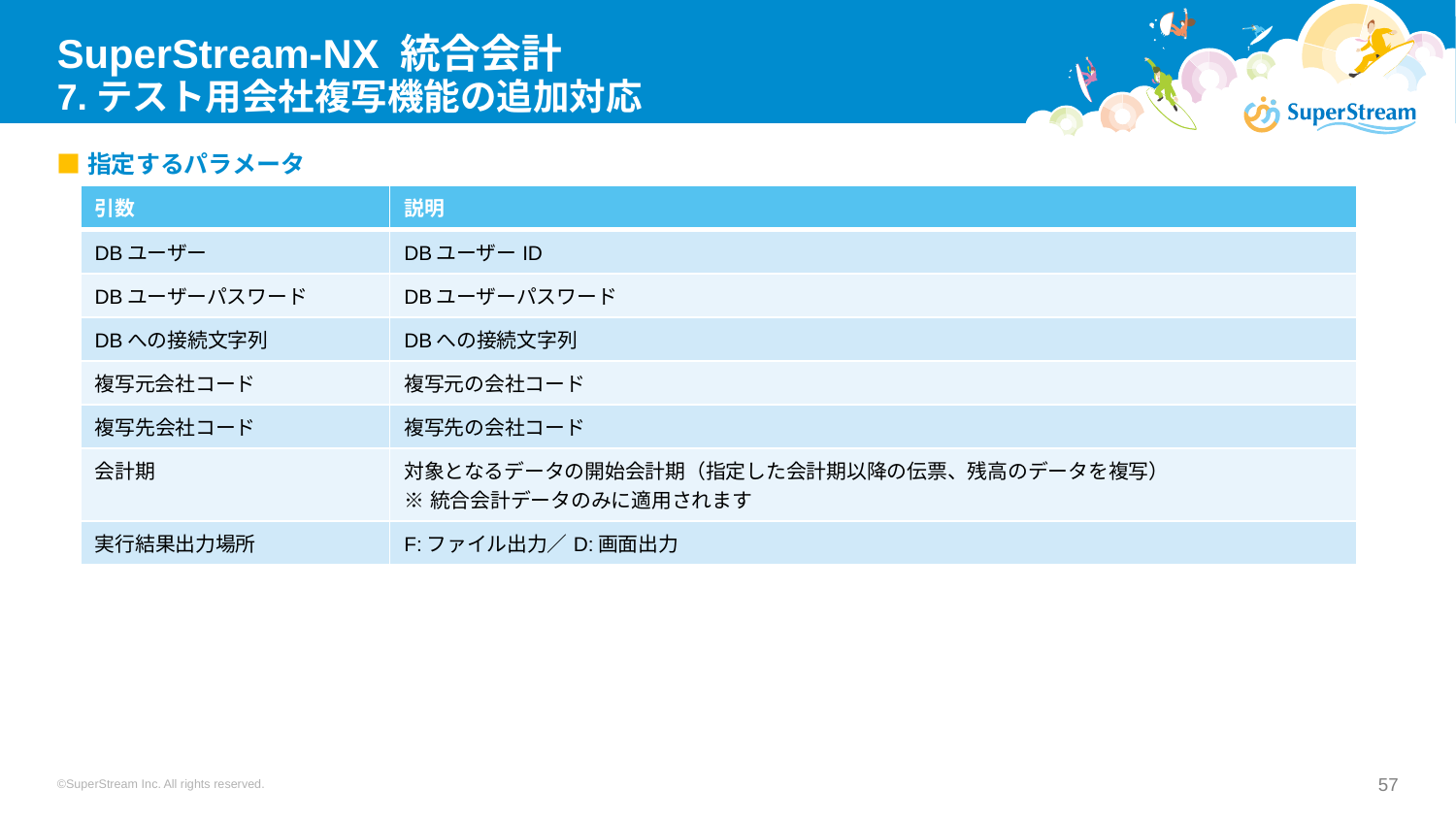

# SuperStream-NX 統合会計 7.テスト用会社複写機能の追加対応
■指定するパラメータ

| 引数 | 説明 |
| --- | --- |
| DBユーザー | DBユーザーID |
| DBユーザーパスワード | DBユーザーパスワード |
| DBへの接続文字列 | DBへの接続文字列 |
| 複写元会社コード | 複写元の会社コード |
| 複写先会社コード | 複写先の会社コード |
| 会計期 | 対象となるデータの開始会計期（指定した会計期以降の伝票、残高のデータを複写） ※統合会計データのみに適用されます |
| 実行結果出力場所 | F:ファイル出力／D:画面出力 |
©SuperStream Inc. All rights reserved.
57